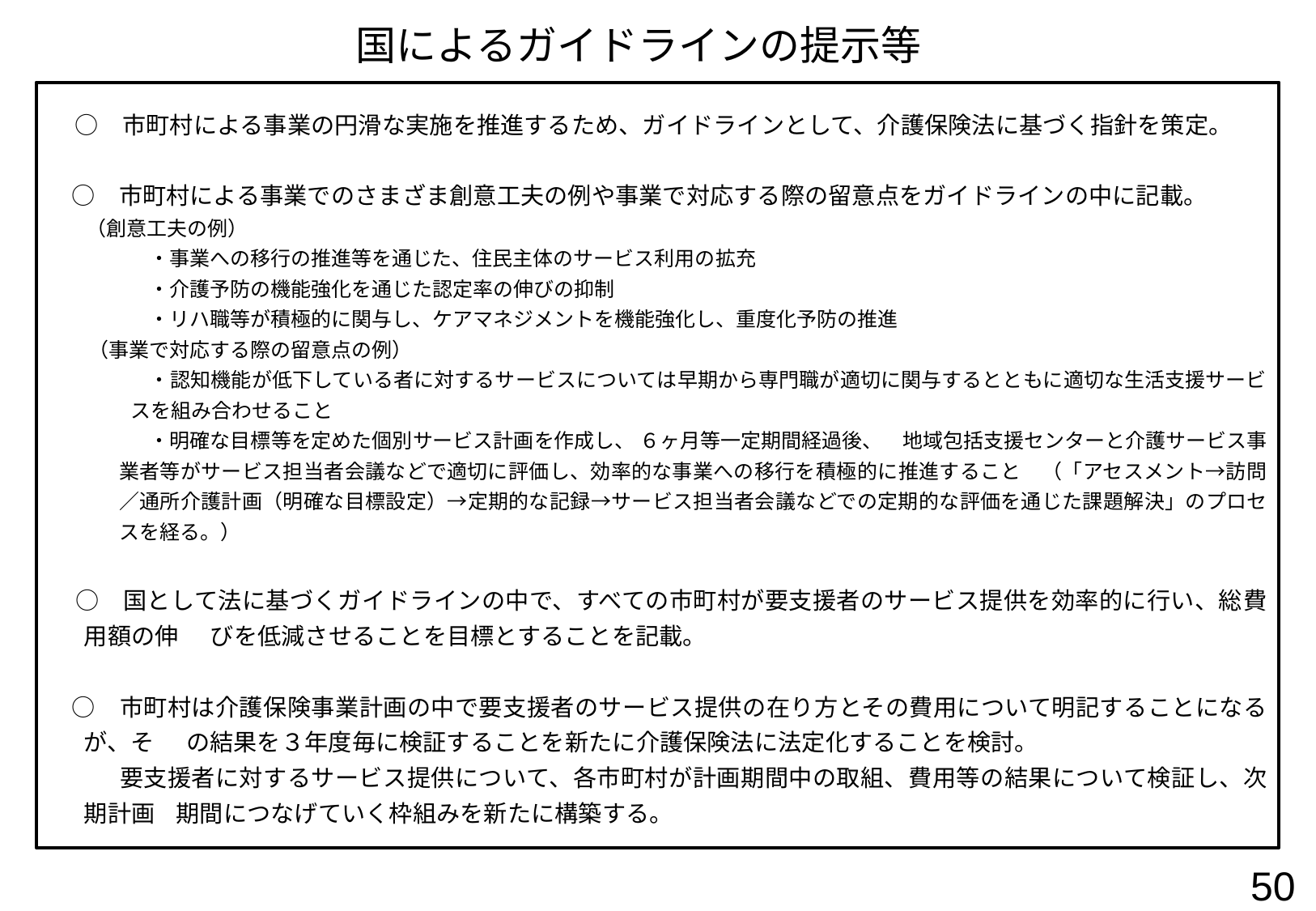

国によるガイドラインの提示等

　　○　市町村による事業の円滑な実施を推進するため、ガイドラインとして、介護保険法に基づく指針を策定。

　○　市町村による事業でのさまざま創意工夫の例や事業で対応する際の留意点をガイドラインの中に記載。
　　（創意工夫の例）
　　　　　・事業への移行の推進等を通じた、住民主体のサービス利用の拡充
　　　　　・介護予防の機能強化を通じた認定率の伸びの抑制
　　　　　・リハ職等が積極的に関与し、ケアマネジメントを機能強化し、重度化予防の推進
　　（事業で対応する際の留意点の例）
　　　　　・認知機能が低下している者に対するサービスについては早期から専門職が適切に関与するとともに適切な生活支援サービスを組み合わせること
　　　　　・明確な目標等を定めた個別サービス計画を作成し、 ６ヶ月等一定期間経過後、　地域包括支援センターと介護サービス事業者等がサービス担当者会議などで適切に評価し、効率的な事業への移行を積極的に推進すること　（「アセスメント→訪問／通所介護計画（明確な目標設定）→定期的な記録→サービス担当者会議などでの定期的な評価を通じた課題解決」のプロセスを経る。）

　○　国として法に基づくガイドラインの中で、すべての市町村が要支援者のサービス提供を効率的に行い、総費用額の伸      びを低減させることを目標とすることを記載。

　○　市町村は介護保険事業計画の中で要支援者のサービス提供の在り方とその費用について明記することになるが、そ      の結果を３年度毎に検証することを新たに介護保険法に法定化することを検討。
　　　要支援者に対するサービス提供について、各市町村が計画期間中の取組、費用等の結果について検証し、次期計画    期間につなげていく枠組みを新たに構築する。

50